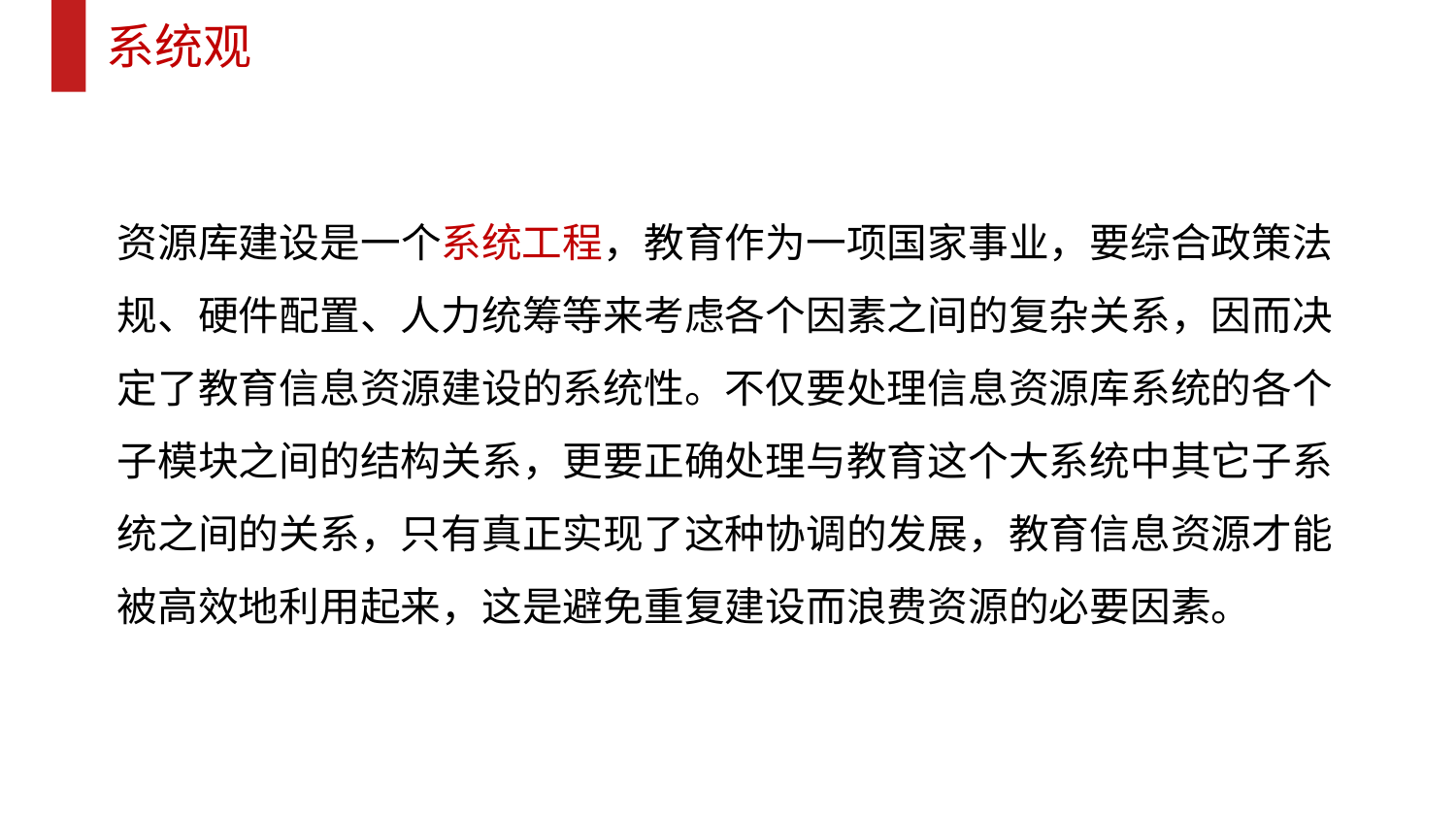

系统观
资源库建设是一个系统工程，教育作为一项国家事业，要综合政策法规、硬件配置、人力统筹等来考虑各个因素之间的复杂关系，因而决定了教育信息资源建设的系统性。不仅要处理信息资源库系统的各个子模块之间的结构关系，更要正确处理与教育这个大系统中其它子系统之间的关系，只有真正实现了这种协调的发展，教育信息资源才能被高效地利用起来，这是避免重复建设而浪费资源的必要因素。